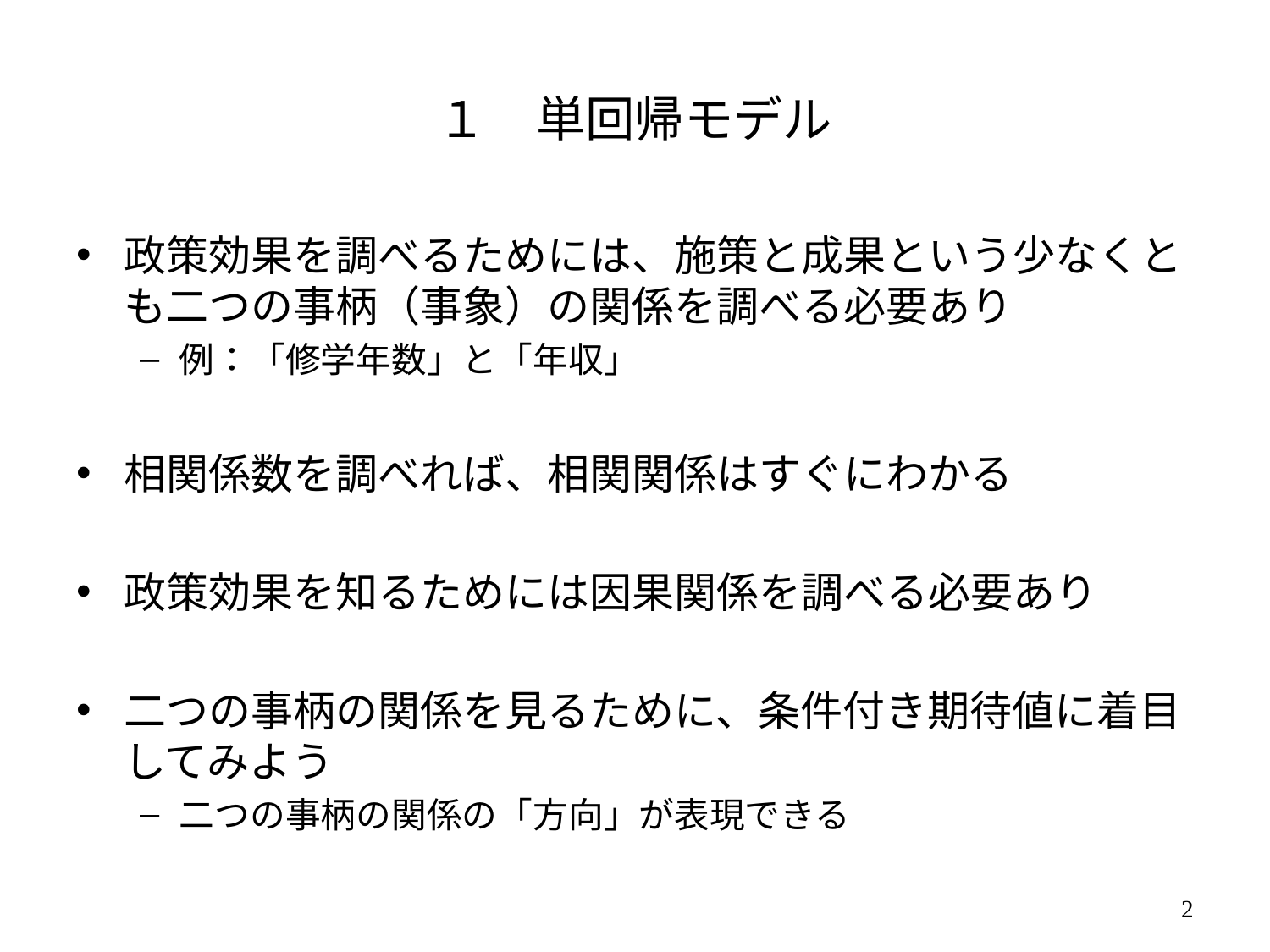

# １　単回帰モデル
政策効果を調べるためには、施策と成果という少なくとも二つの事柄（事象）の関係を調べる必要あり
例：「修学年数」と「年収」

相関係数を調べれば、相関関係はすぐにわかる

政策効果を知るためには因果関係を調べる必要あり

二つの事柄の関係を見るために、条件付き期待値に着目してみよう
二つの事柄の関係の「方向」が表現できる

2